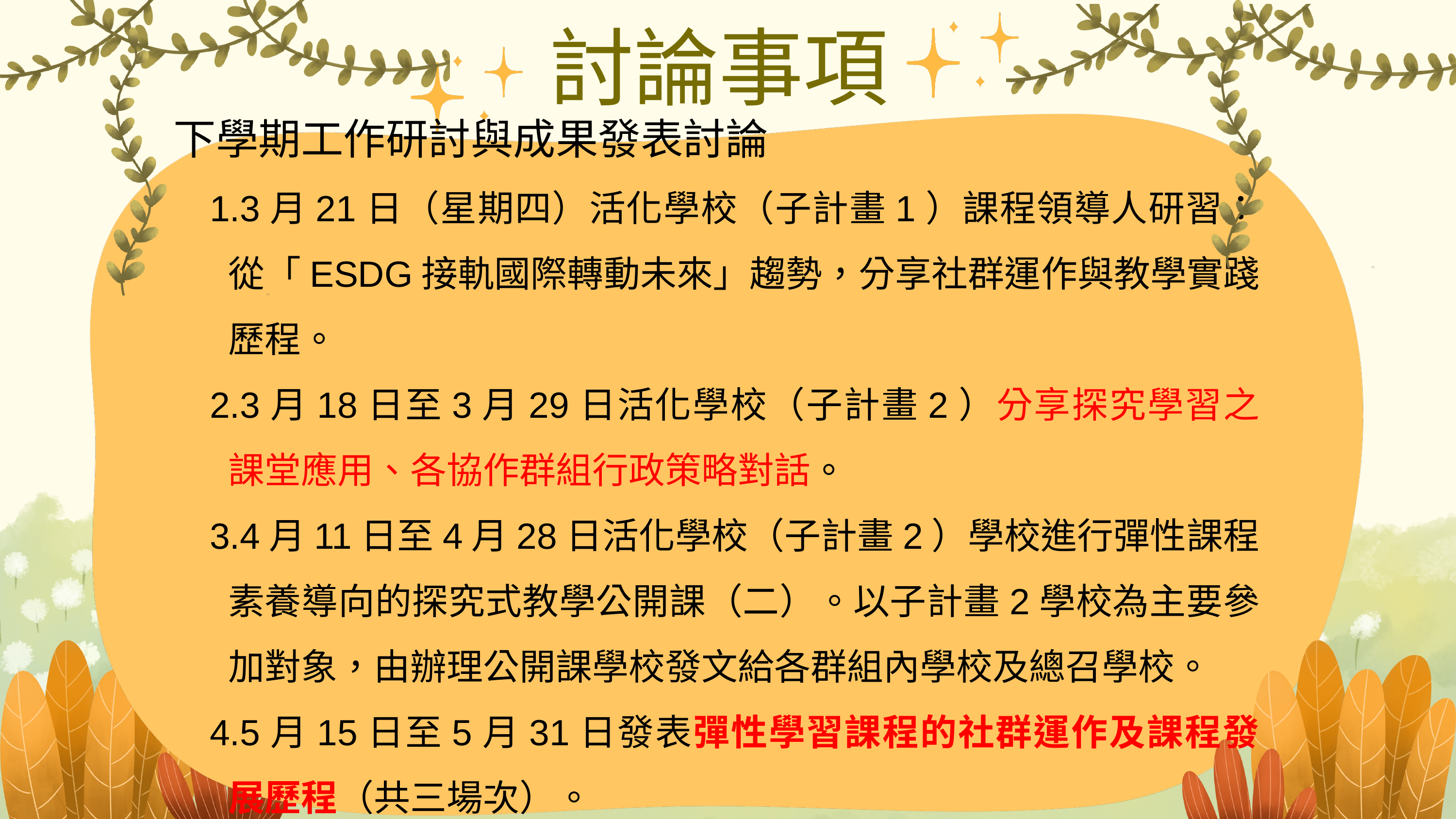

討論事項

下學期工作研討與成果發表討論
3月21日（星期四）活化學校（子計畫1）課程領導人研習：從「ESDG接軌國際轉動未來」趨勢，分享社群運作與教學實踐歷程。
3月18日至3月29日活化學校（子計畫2）分享探究學習之課堂應用、各協作群組行政策略對話。
4月11日至4月28日活化學校（子計畫2）學校進行彈性課程素養導向的探究式教學公開課（二）。以子計畫2學校為主要參加對象，由辦理公開課學校發文給各群組內學校及總召學校。
5月15日至5月31日發表彈性學習課程的社群運作及課程發展歷程（共三場次）。
7月9日（星期二）課程領導組期末成果報告與檢討反思。